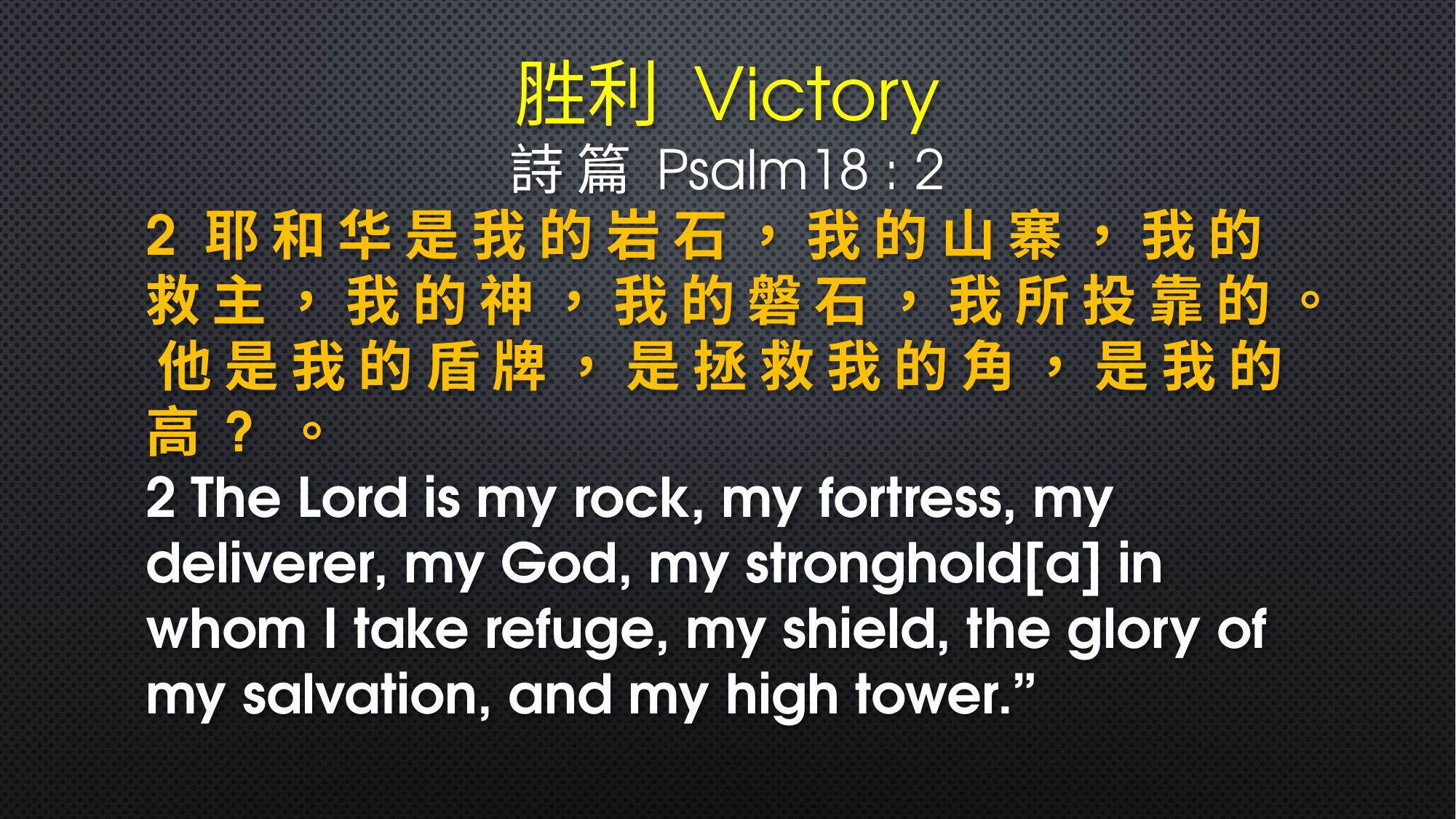

胜利 Victory
詩 篇 Psalm18 : 2
2 耶 和 华 是 我 的 岩 石 ， 我 的 山 寨 ， 我 的 救 主 ， 我 的 神 ， 我 的 磐 石 ， 我 所 投 靠 的 。 他 是 我 的 盾 牌 ， 是 拯 救 我 的 角 ， 是 我 的 高 ? 。
2 The Lord is my rock, my fortress, my deliverer, my God, my stronghold[a] in whom I take refuge, my shield, the glory of my salvation, and my high tower.”